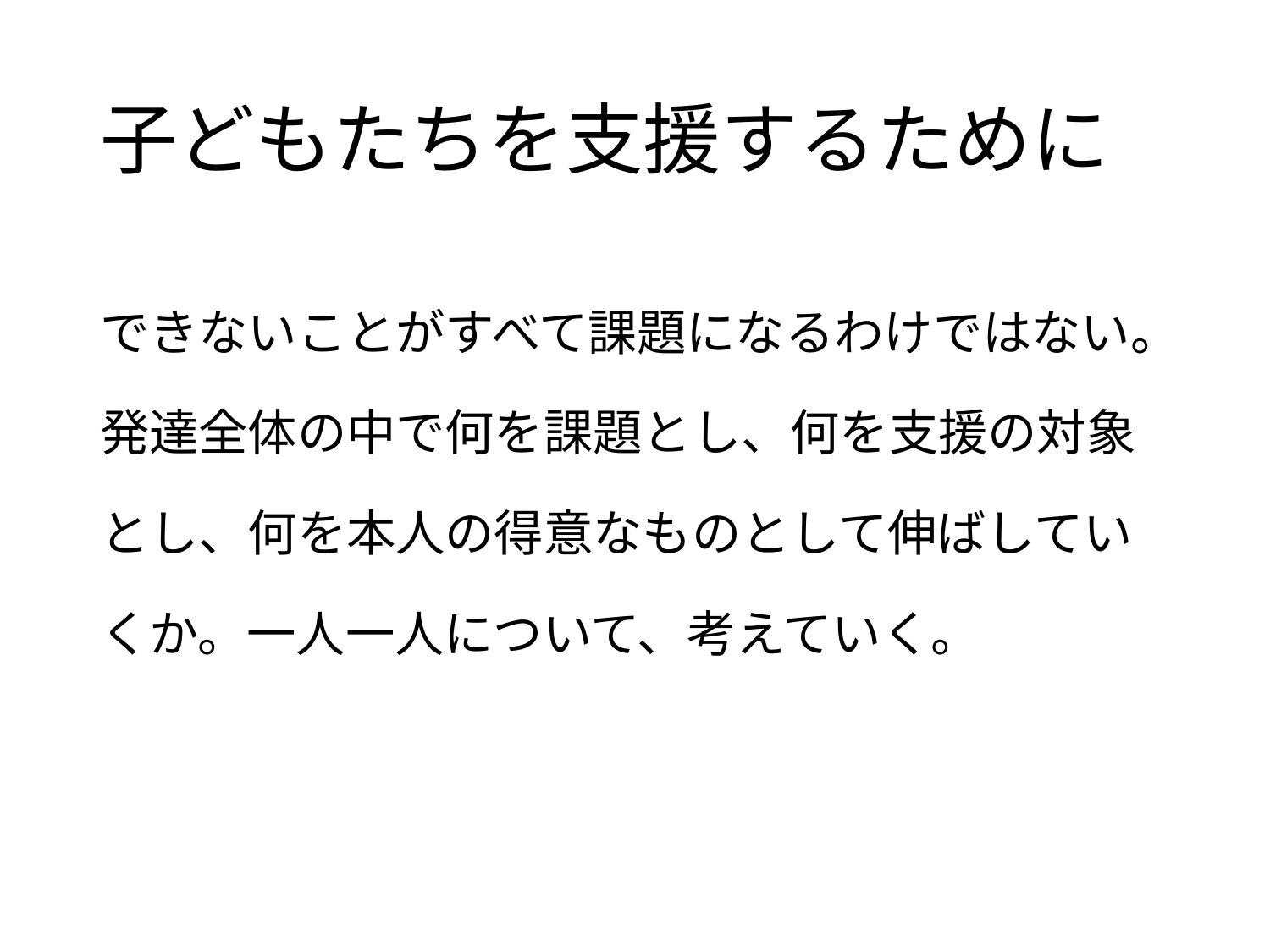

# 子どもたちを支援するために
できないことがすべて課題になるわけではない。発達全体の中で何を課題とし、何を支援の対象とし、何を本人の得意なものとして伸ばしていくか。一人一人について、考えていく。